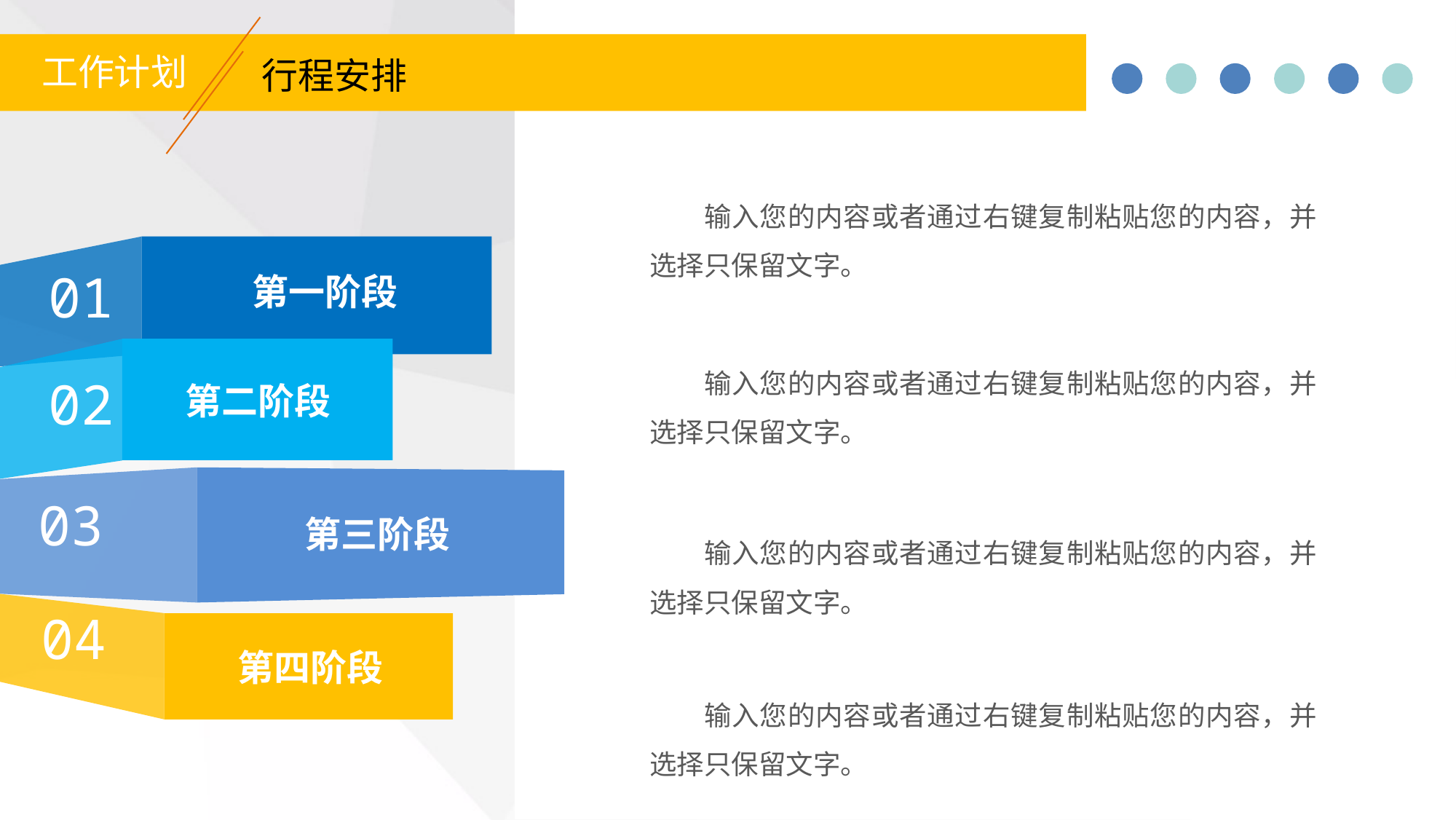

工作计划
行程安排

输入您的内容或者通过右键复制粘贴您的内容，并选择只保留文字。

01
第一阶段

输入您的内容或者通过右键复制粘贴您的内容，并选择只保留文字。
02
第二阶段

03
第三阶段
输入您的内容或者通过右键复制粘贴您的内容，并选择只保留文字。

04

第四阶段
输入您的内容或者通过右键复制粘贴您的内容，并选择只保留文字。